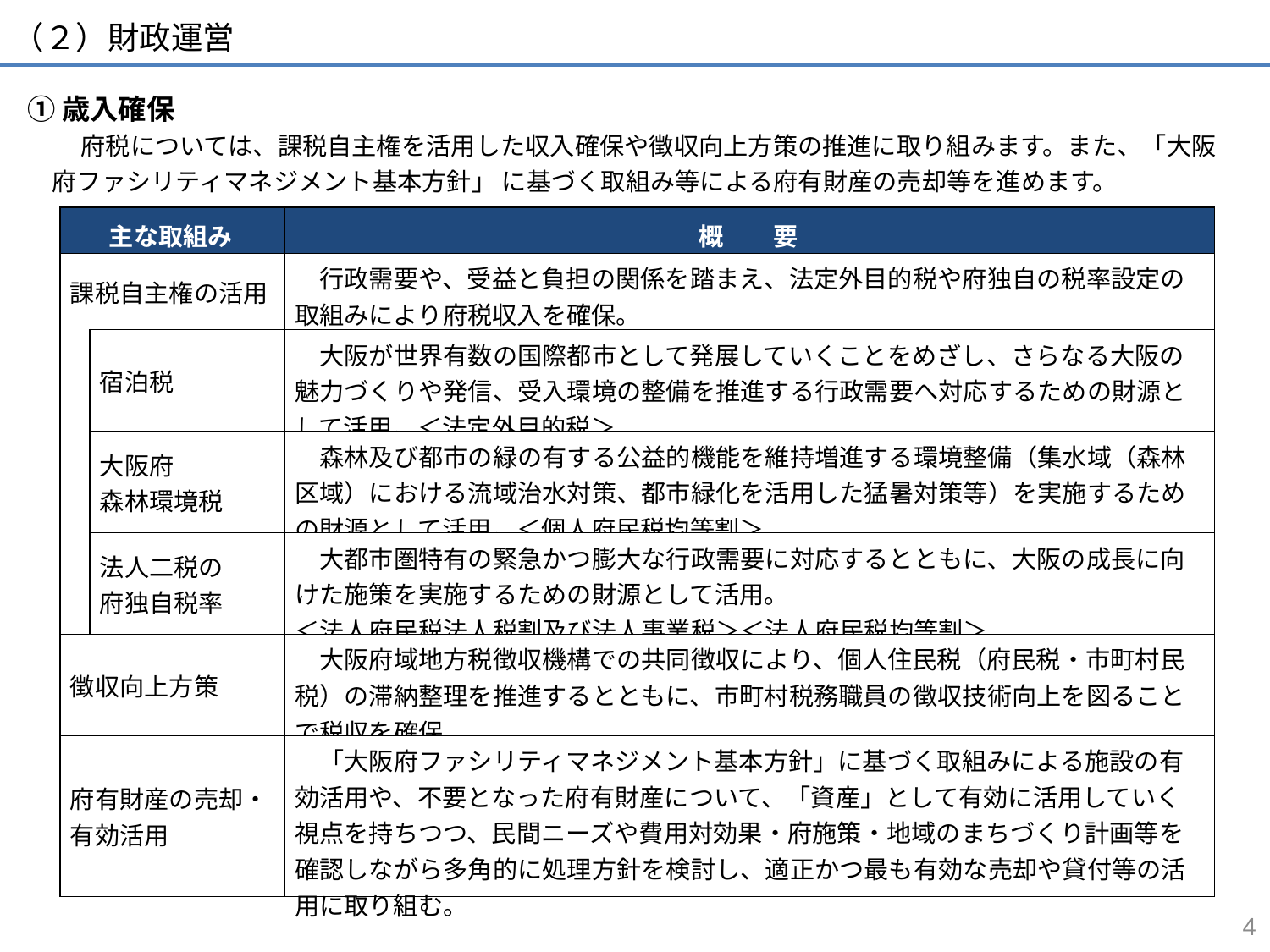

（２）財政運営
①歳入確保
    　府税については、課税自主権を活用した収入確保や徴収向上方策の推進に取り組みます。また、「大阪府ファシリティマネジメント基本方針」 に基づく取組み等による府有財産の売却等を進めます。
| 主な取組み |  | 概　　要 |
| --- | --- | --- |
| 課税自主権の活用 |  | 行政需要や、受益と負担の関係を踏まえ、法定外目的税や府独自の税率設定の取組みにより府税収入を確保。 |
|  | 宿泊税 | 大阪が世界有数の国際都市として発展していくことをめざし、さらなる大阪の魅力づくりや発信、受入環境の整備を推進する行政需要へ対応するための財源として活用。＜法定外目的税＞ |
|  | 大阪府 森林環境税 | 森林及び都市の緑の有する公益的機能を維持増進する環境整備（集水域（森林区域）における流域治水対策、都市緑化を活用した猛暑対策等）を実施するための財源として活用。＜個人府民税均等割＞ |
|  | 法人二税の 府独自税率 | 大都市圏特有の緊急かつ膨大な行政需要に対応するとともに、大阪の成長に向けた施策を実施するための財源として活用。 ＜法人府民税法人税割及び法人事業税＞＜法人府民税均等割＞ |
| 徴収向上方策 |  | 大阪府域地方税徴収機構での共同徴収により、個人住民税（府民税・市町村民税）の滞納整理を推進するとともに、市町村税務職員の徴収技術向上を図ることで税収を確保。 |
| 府有財産の売却・有効活用 |  | 「大阪府ファシリティマネジメント基本方針」に基づく取組みによる施設の有効活用や、不要となった府有財産について、「資産」として有効に活用していく視点を持ちつつ、民間ニーズや費用対効果・府施策・地域のまちづくり計画等を確認しながら多角的に処理方針を検討し、適正かつ最も有効な売却や貸付等の活用に取り組む。 |
4